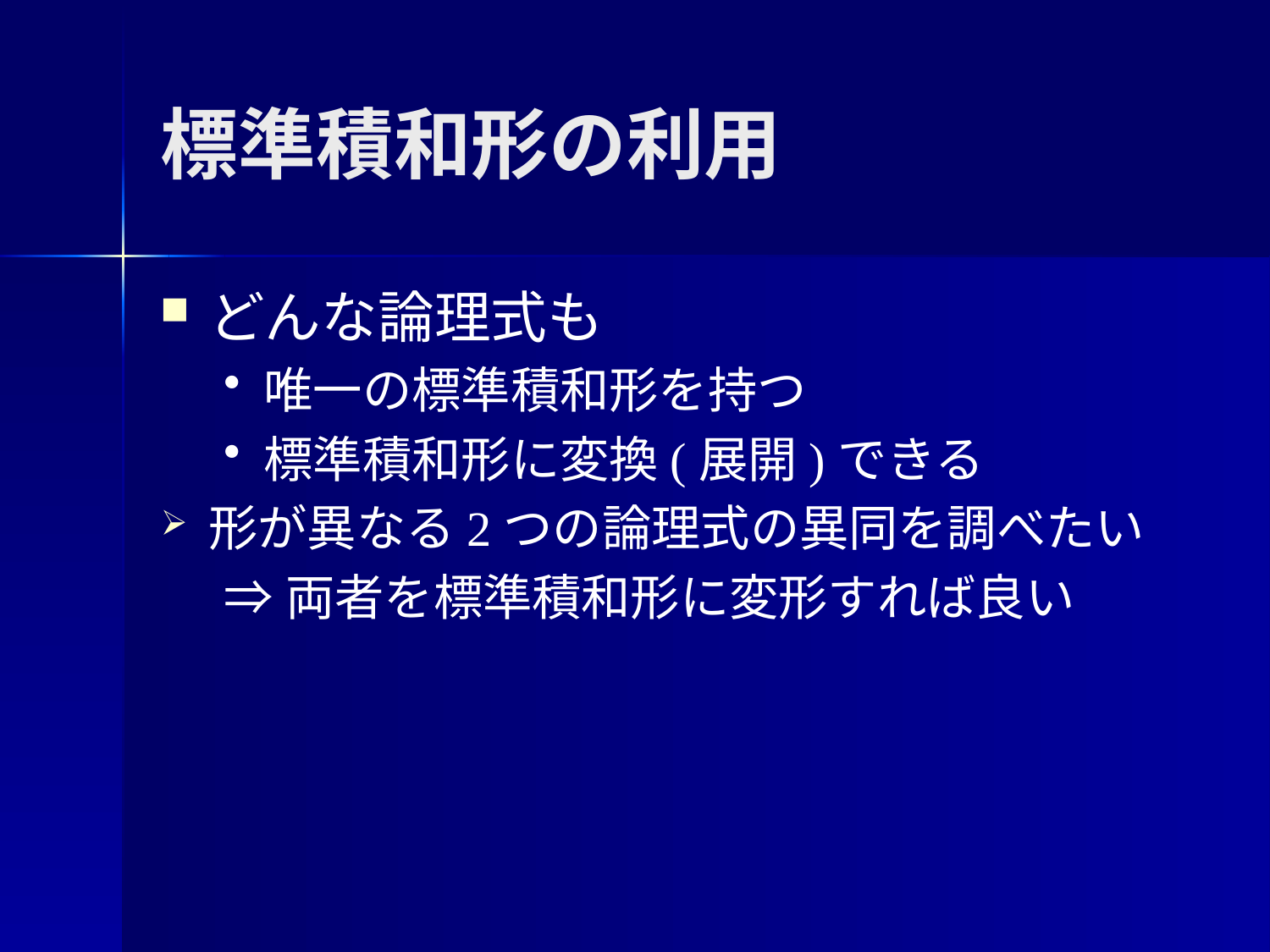

# 標準積和形の利用
どんな論理式も
唯一の標準積和形を持つ
標準積和形に変換(展開)できる
形が異なる2つの論理式の異同を調べたい
⇒両者を標準積和形に変形すれば良い